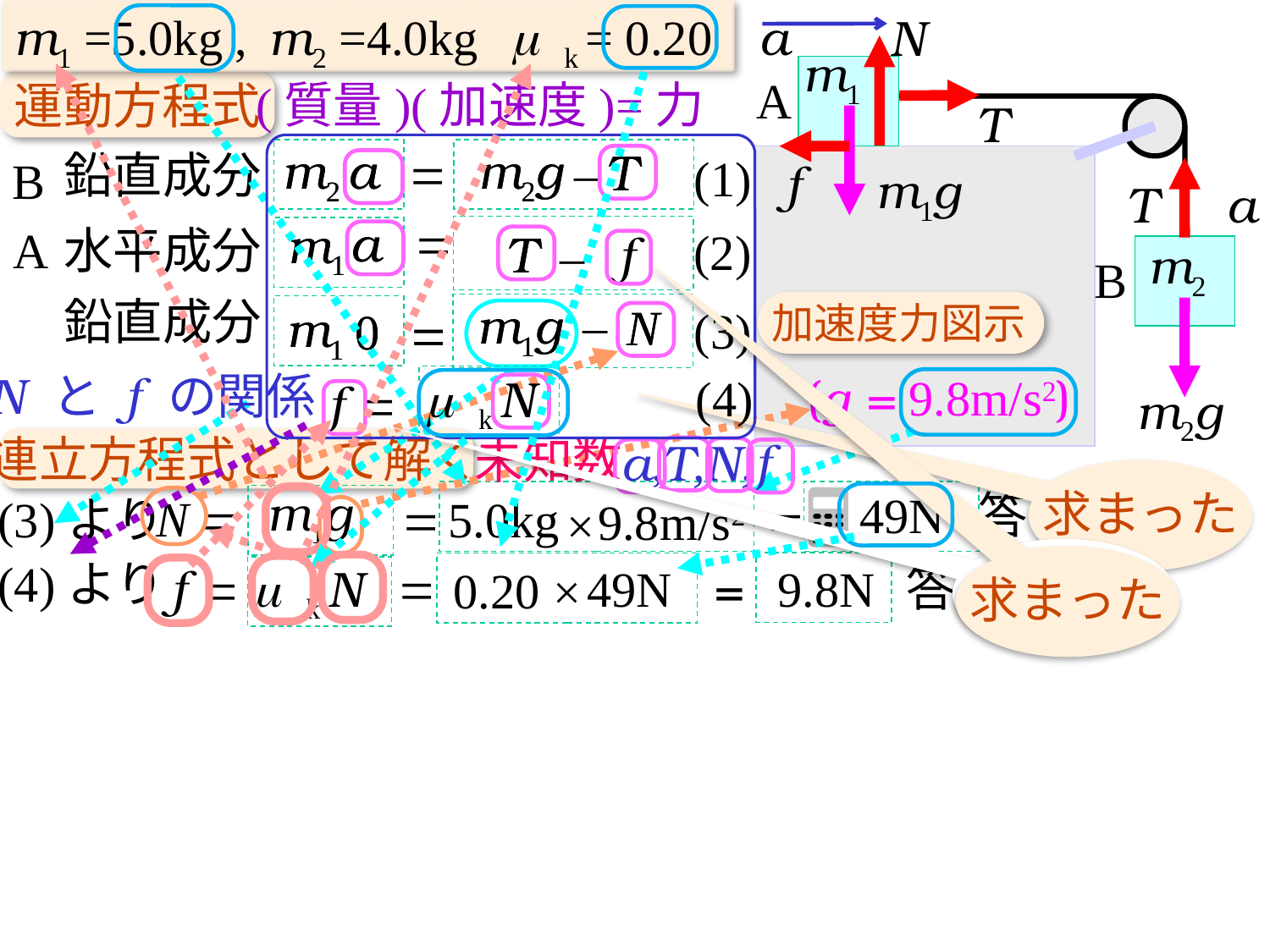

m1 =5.0kg ,
m2 =4.0kg
μ k = 0.20
a
N

m1

A

(質量)(加速度)=力
運動方程式

T

a
a
m2
m2
m2g
m2g
T
T
=
–
=
a
a
m1
m1
T
T
–
m1g
m1g
N
N
m1
m1
0
0
=

鉛直成分

(1)
B

f

m1g

a
T
A
水平成分
(2)

f
–

m2

B
鉛直成分

加速度力図示

(3)

=

N と f の関係
(g = 9.8m/s2)
(4)
μ k N

f =

m2g

連立方程式として解く

未知数
a,T,N,f

求まった
m1g
49N
答
N
=
(3)より
=

=

5.0kg

9.8m/s2

×

求まった
求まった
(4)より
答
=
49N
μ k N
 9.8N
f =
=

0.20
 ×